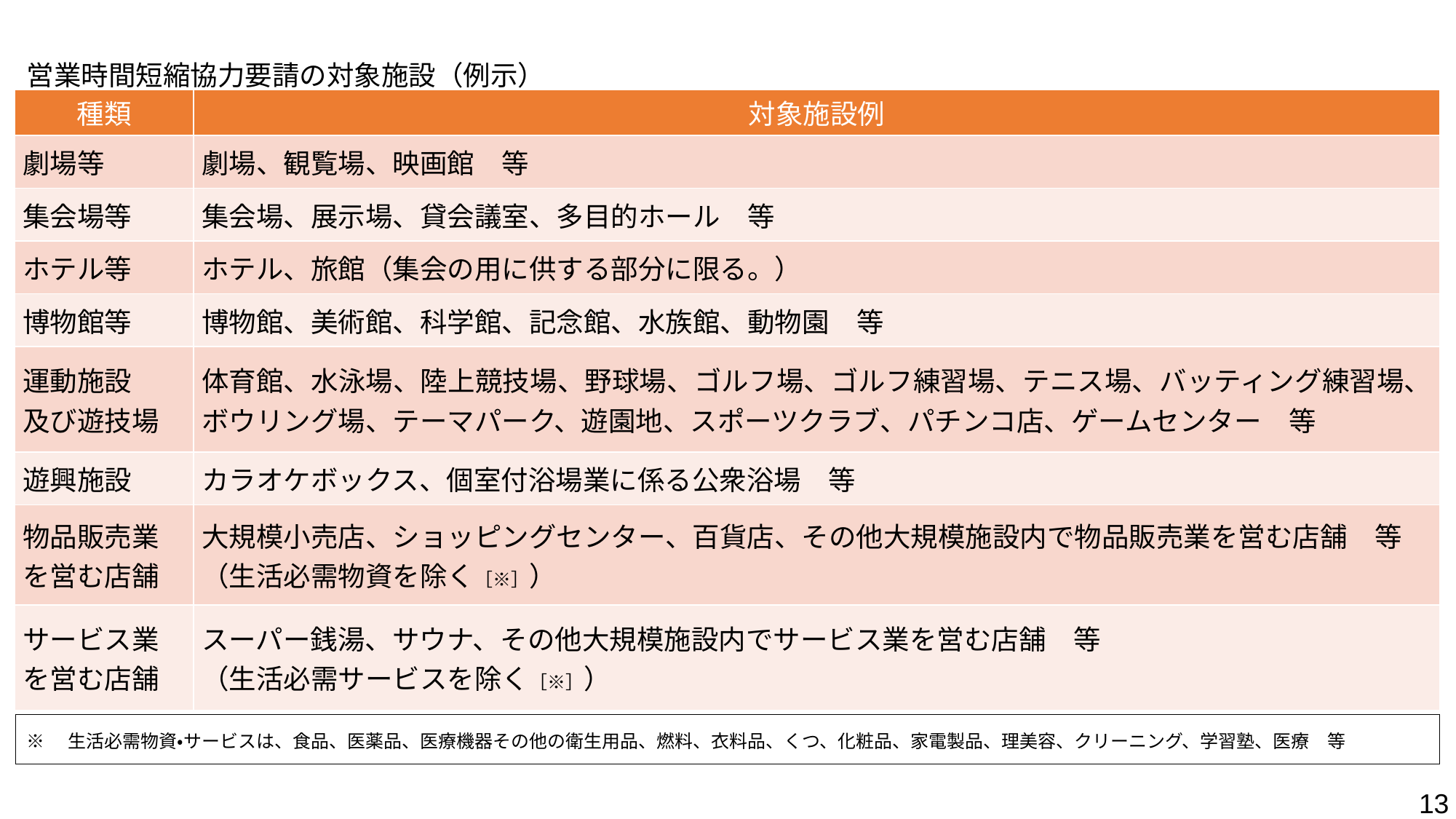

# 営業時間短縮協力要請の対象施設（例示）
| 種類 | 対象施設例 |
| --- | --- |
| 劇場等 | 劇場、観覧場、映画館　等 |
| 集会場等 | 集会場、展示場、貸会議室、多目的ホール　等 |
| ホテル等 | ホテル、旅館（集会の用に供する部分に限る。） |
| 博物館等 | 博物館、美術館、科学館、記念館、水族館、動物園　等 |
| 運動施設 及び遊技場 | 体育館、水泳場、陸上競技場、野球場、ゴルフ場、ゴルフ練習場、テニス場、バッティング練習場、ボウリング場、テーマパーク、遊園地、スポーツクラブ、パチンコ店、ゲームセンター　等 |
| 遊興施設 | カラオケボックス、個室付浴場業に係る公衆浴場　等 |
| 物品販売業 を営む店舗 | 大規模小売店、ショッピングセンター、百貨店、その他大規模施設内で物品販売業を営む店舗　等 （生活必需物資を除く［※］） |
| サービス業 を営む店舗 | スーパー銭湯、サウナ、その他大規模施設内でサービス業を営む店舗　等 （生活必需サービスを除く［※］） |
※　生活必需物資・サービスは、食品、医薬品、医療機器その他の衛生用品、燃料、衣料品、くつ、化粧品、家電製品、理美容、クリーニング、学習塾、医療　等
13